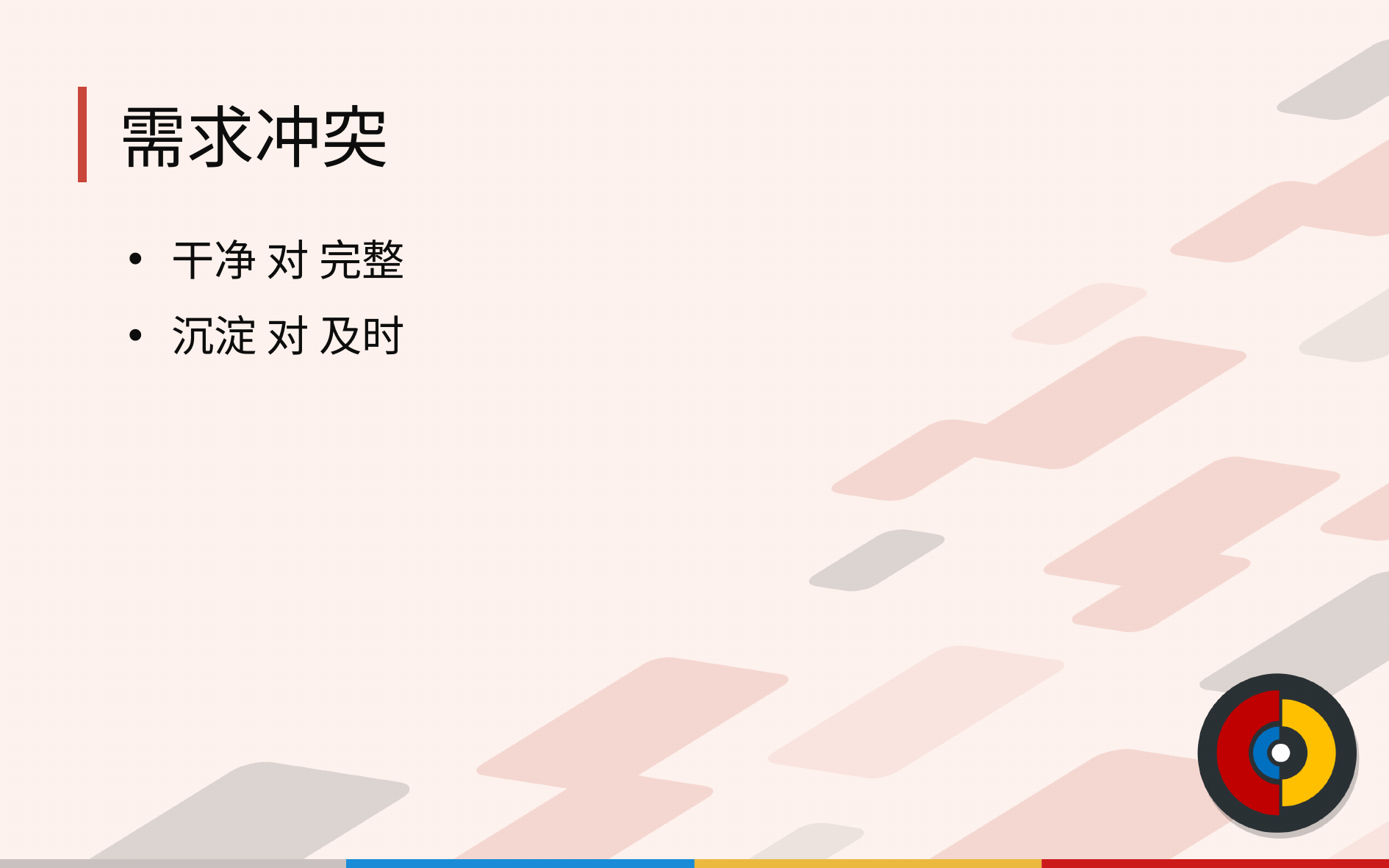

# 需求冲突
干净 对 完整
沉淀 对 及时